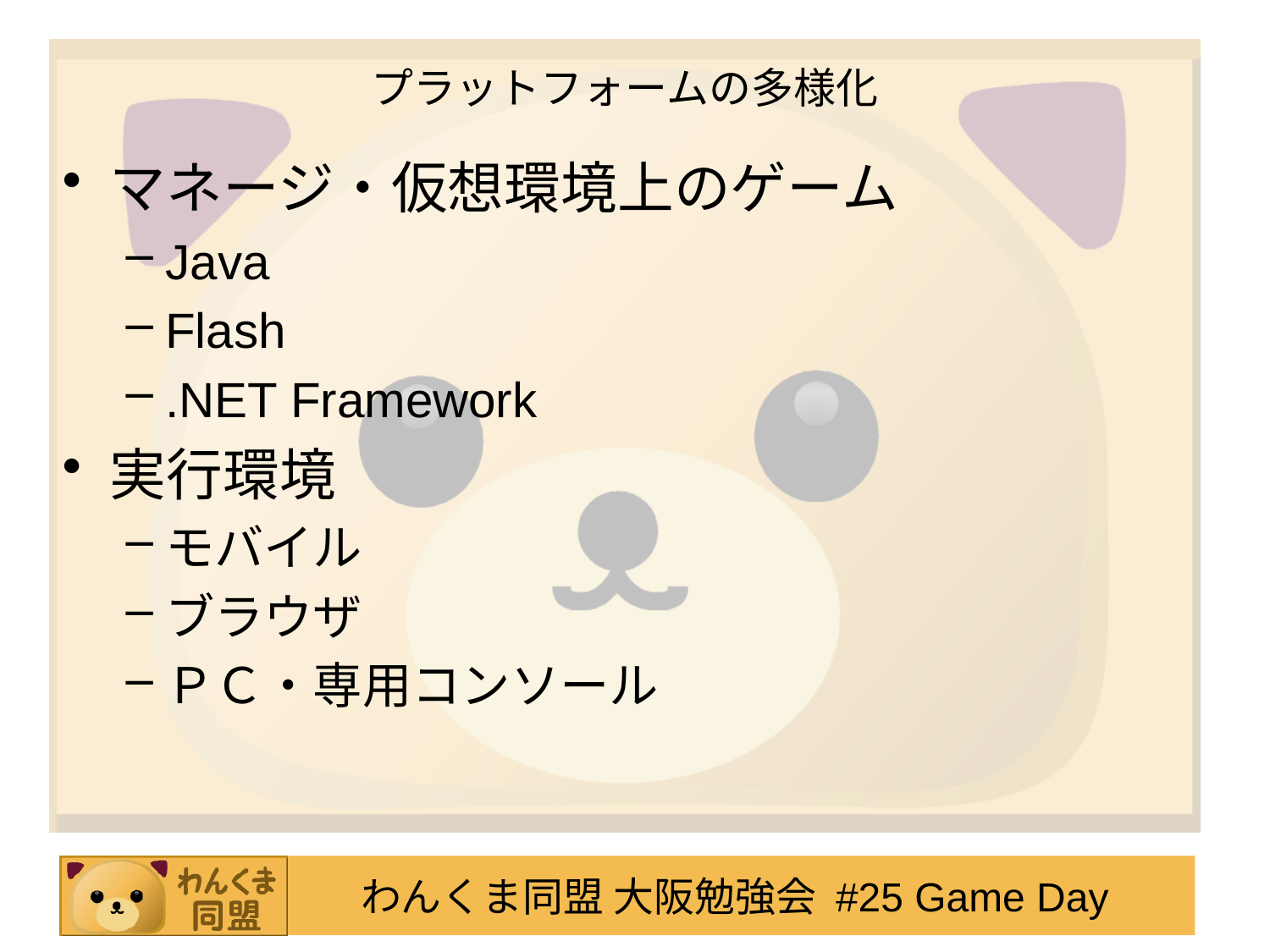

# プラットフォームの多様化
マネージ・仮想環境上のゲーム
Java
Flash
.NET Framework
実行環境
モバイル
ブラウザ
ＰＣ・専用コンソール